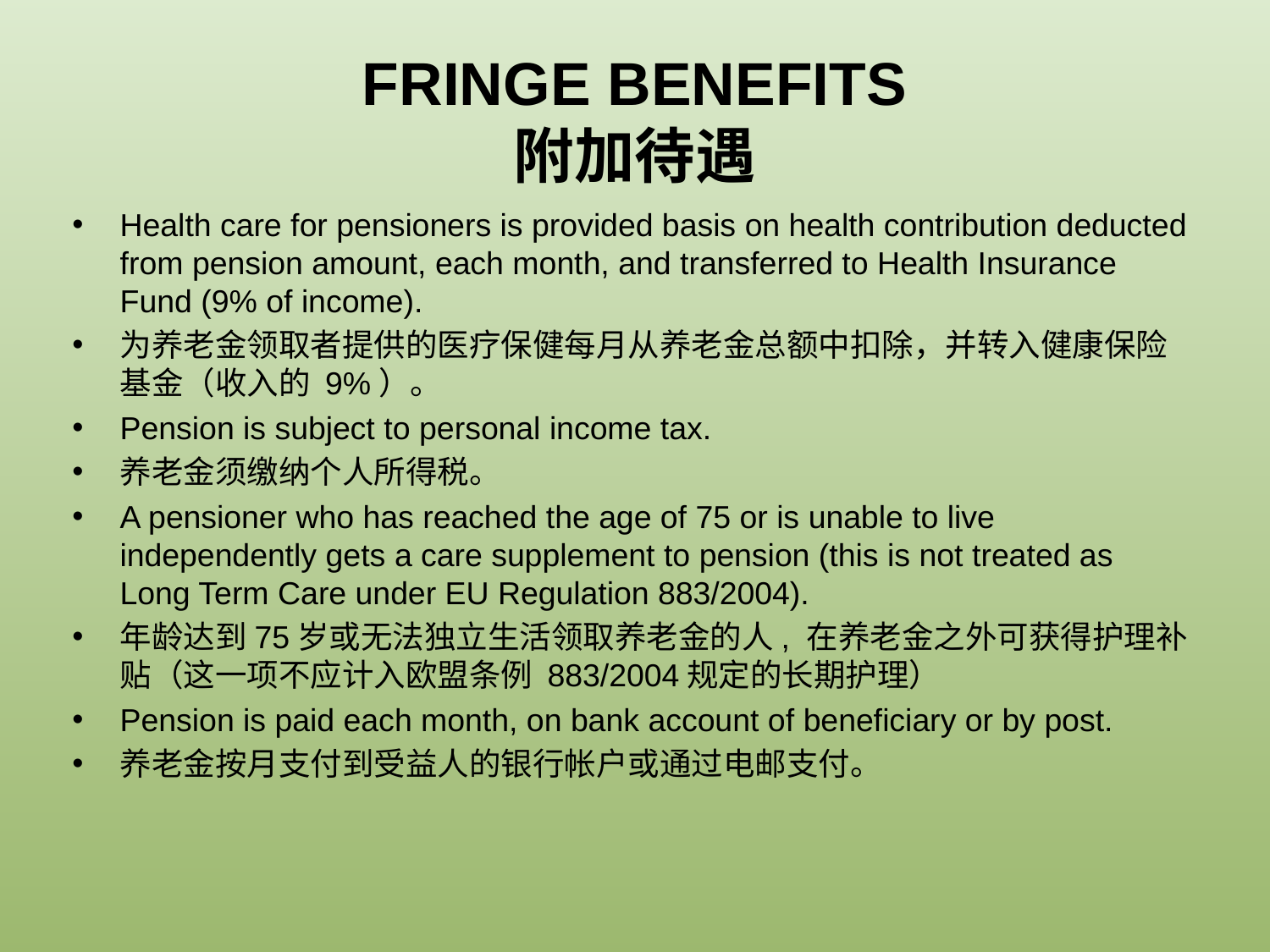

# FRINGE BENEFITS 附加待遇
Health care for pensioners is provided basis on health contribution deducted from pension amount, each month, and transferred to Health Insurance Fund (9% of income).
为养老金领取者提供的医疗保健每月从养老金总额中扣除，并转入健康保险基金（收入的 9%）。
Pension is subject to personal income tax.
养老金须缴纳个人所得税。
A pensioner who has reached the age of 75 or is unable to live independently gets a care supplement to pension (this is not treated as Long Term Care under EU Regulation 883/2004).
年龄达到75岁或无法独立生活领取养老金的人, 在养老金之外可获得护理补贴（这一项不应计入欧盟条例 883/2004规定的长期护理）
Pension is paid each month, on bank account of beneficiary or by post.
养老金按月支付到受益人的银行帐户或通过电邮支付。